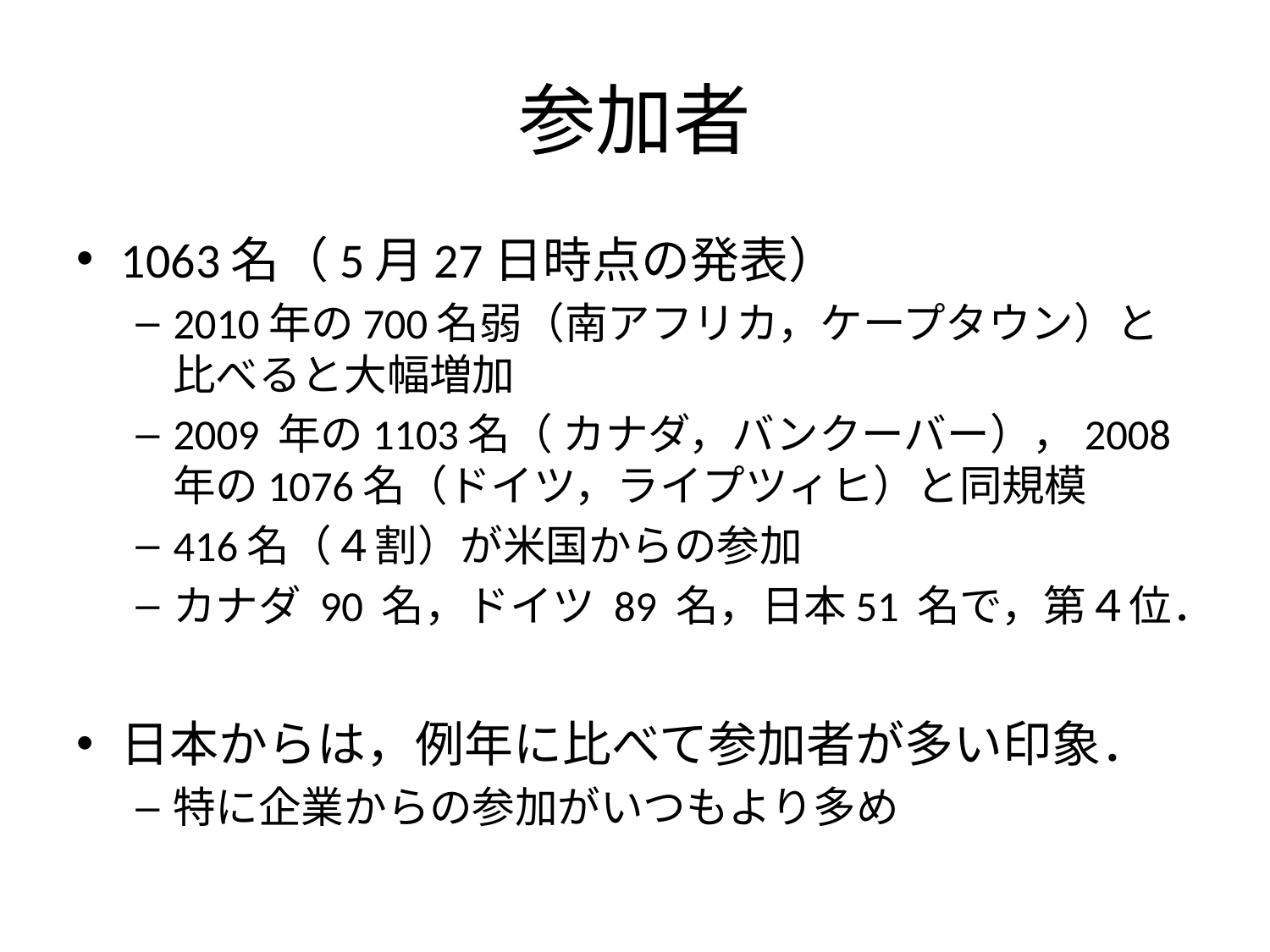

# 参加者
1063名（5月27日時点の発表）
2010年の700名弱（南アフリカ，ケープタウン）と比べると大幅増加
2009 年の1103名（ カナダ，バンクーバー），2008 年の1076名（ドイツ，ライプツィヒ）と同規模
416名（４割）が米国からの参加
カナダ 90 名，ドイツ 89 名，日本51 名で，第４位．

日本からは，例年に比べて参加者が多い印象．
特に企業からの参加がいつもより多め